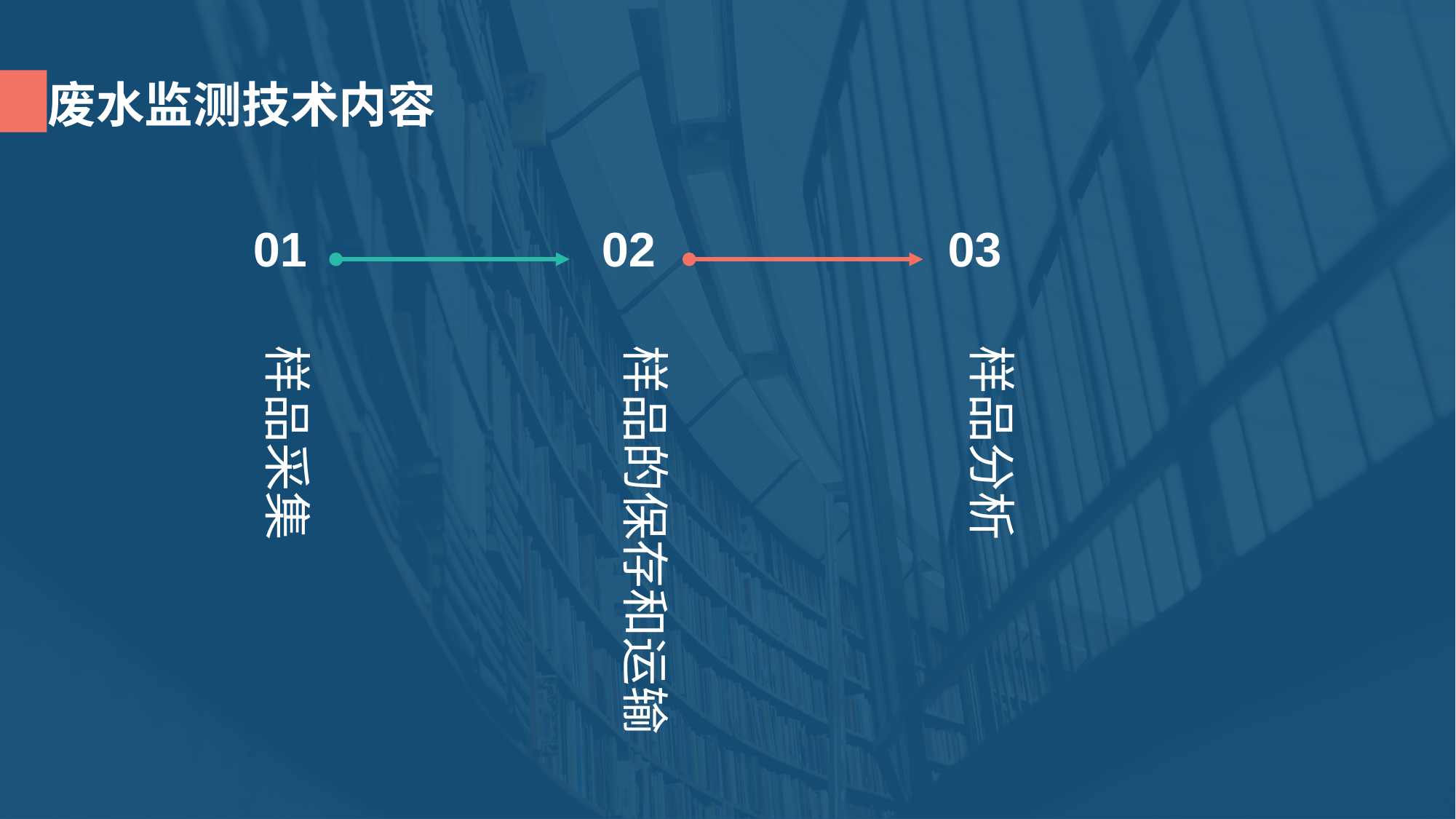

废水监测技术内容
01
02
03
样品采集
样品的保存和运输
样品分析